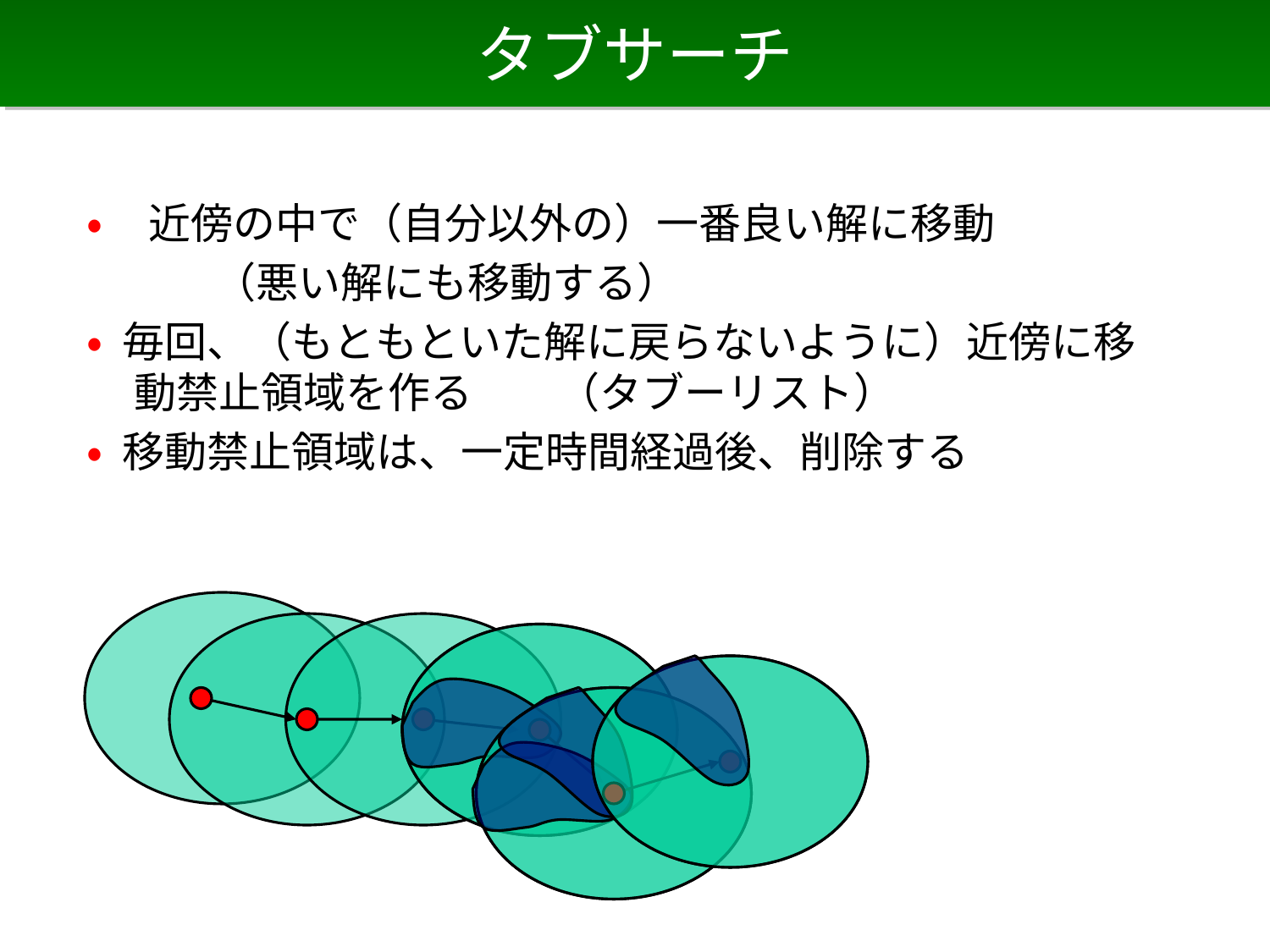

# タブサーチ
• 近傍の中で（自分以外の）一番良い解に移動
　　　（悪い解にも移動する）
• 毎回、（もともといた解に戻らないように）近傍に移動禁止領域を作る　　（タブーリスト）
• 移動禁止領域は、一定時間経過後、削除する